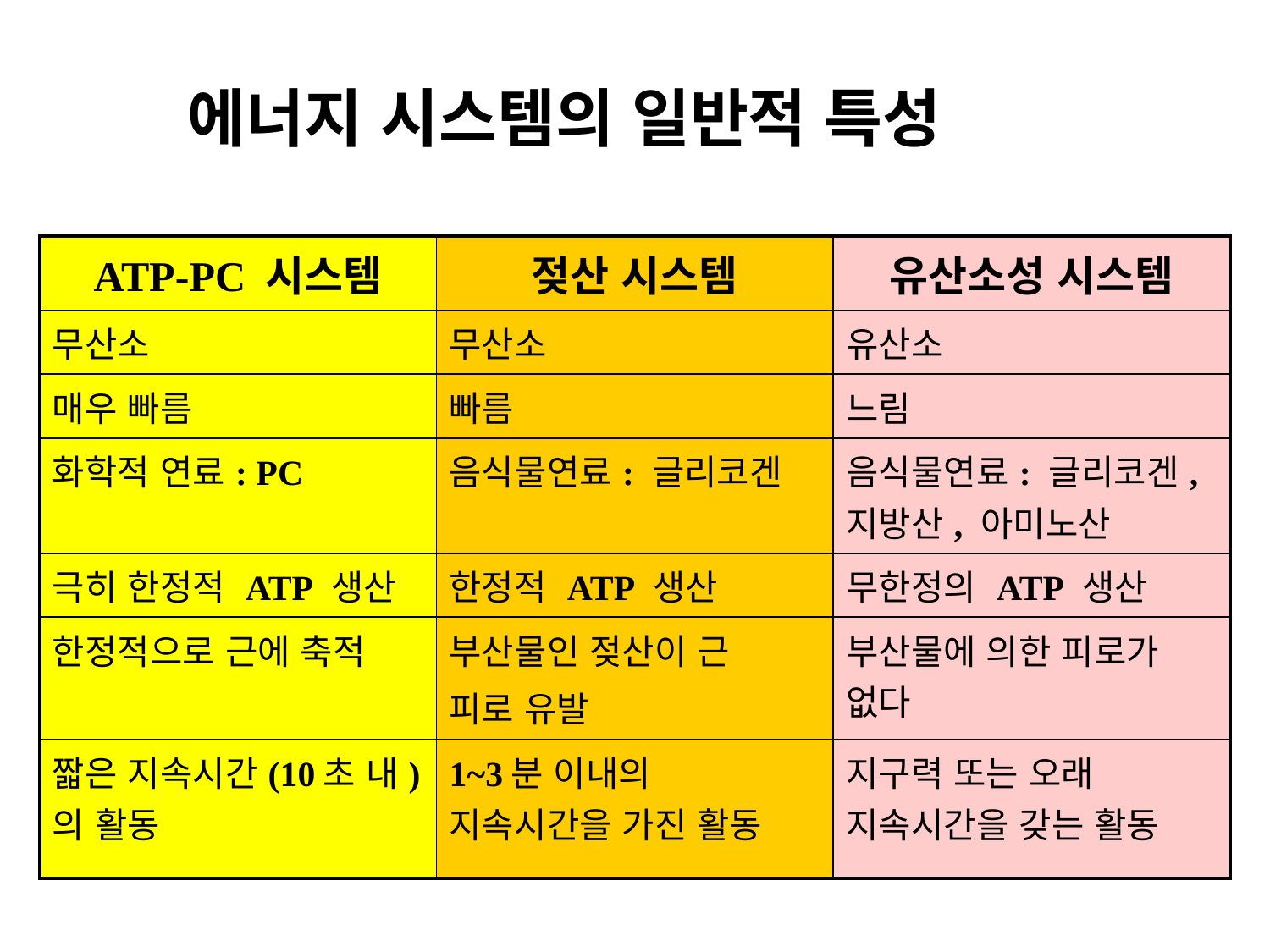

에너지 시스템의 일반적 특성
| ATP-PC 시스템 | 젖산 시스템 | 유산소성 시스템 |
| --- | --- | --- |
| 무산소 | 무산소 | 유산소 |
| 매우 빠름 | 빠름 | 느림 |
| 화학적 연료: PC | 음식물연료: 글리코겐 | 음식물연료: 글리코겐, 지방산, 아미노산 |
| 극히 한정적 ATP 생산 | 한정적 ATP 생산 | 무한정의 ATP 생산 |
| 한정적으로 근에 축적 | 부산물인 젖산이 근 피로 유발 | 부산물에 의한 피로가 없다 |
| 짧은 지속시간(10초 내)의 활동 | 1~3분 이내의 지속시간을 가진 활동 | 지구력 또는 오래 지속시간을 갖는 활동 |